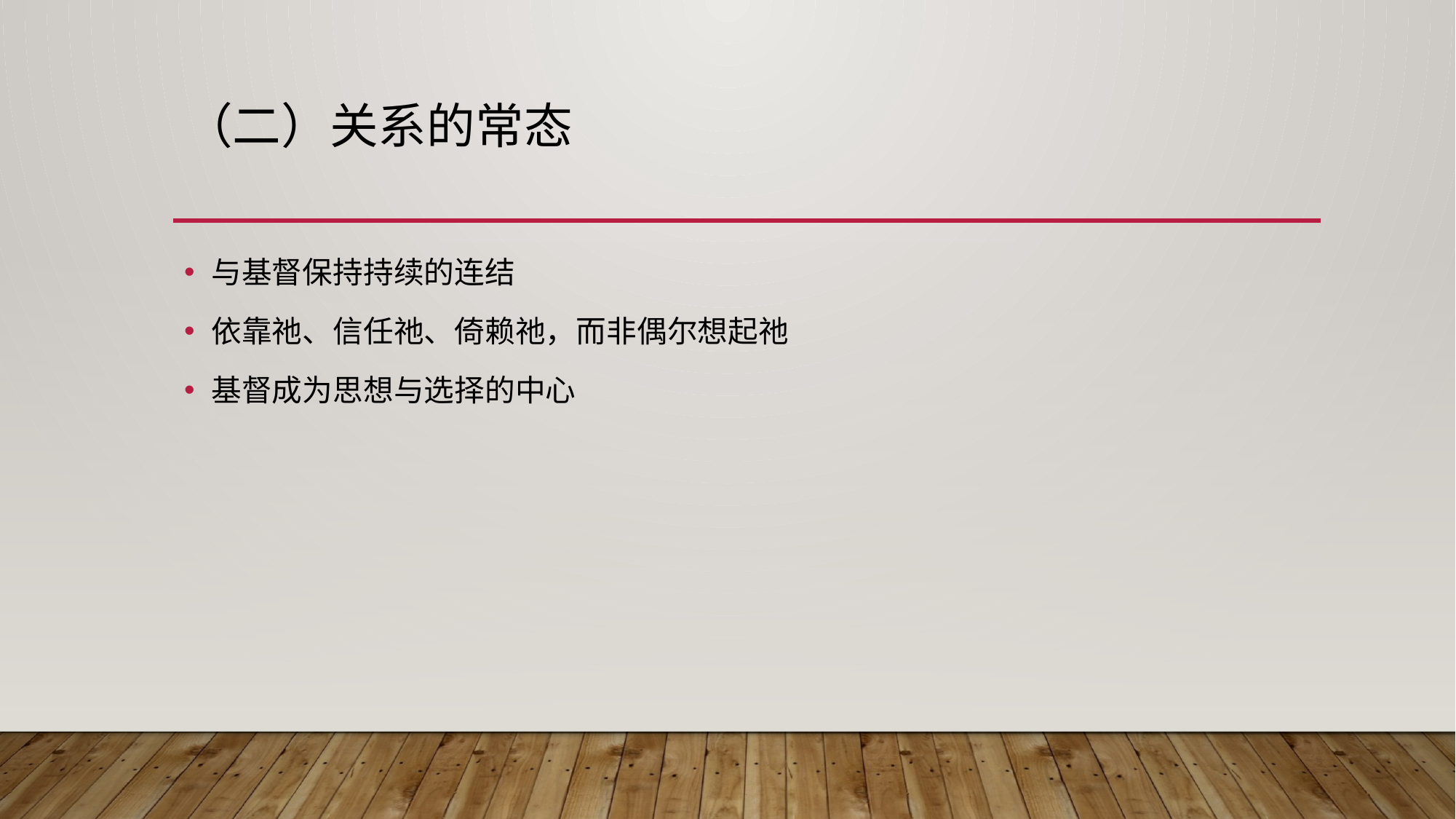

# （二）关系的常态
与基督保持持续的连结
依靠祂、信任祂、倚赖祂，而非偶尔想起祂
基督成为思想与选择的中心